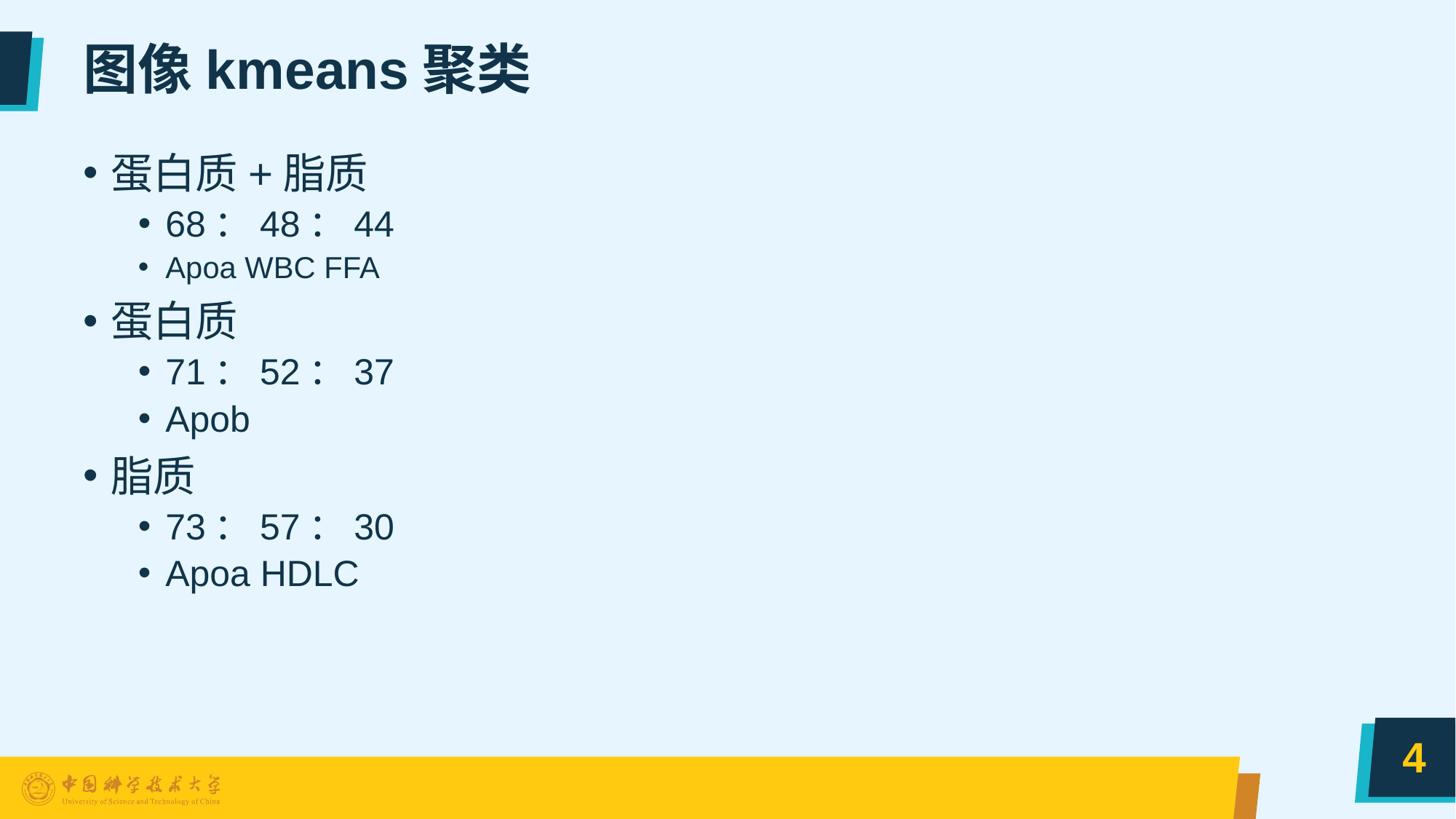

# 图像kmeans聚类
蛋白质+脂质
68：48：44
Apoa WBC FFA
蛋白质
71：52：37
Apob
脂质
73：57：30
Apoa HDLC
4